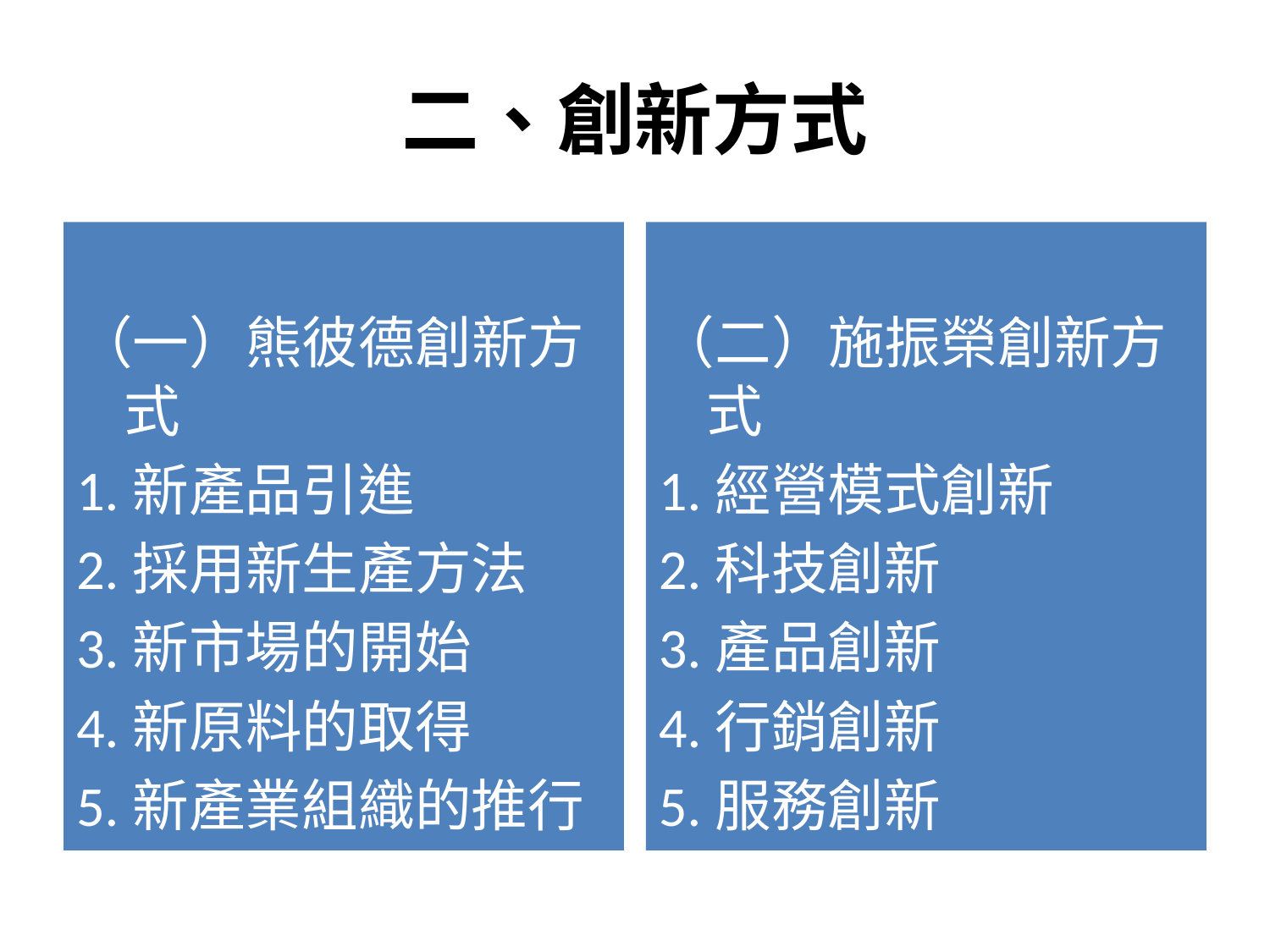

# 二、創新方式

（一）熊彼德創新方式
1.新產品引進
2.採用新生產方法
3.新市場的開始
4.新原料的取得
5.新產業組織的推行

（二）施振榮創新方式
1.經營模式創新
2.科技創新
3.產品創新
4.行銷創新
5.服務創新
6.供應鏈創新